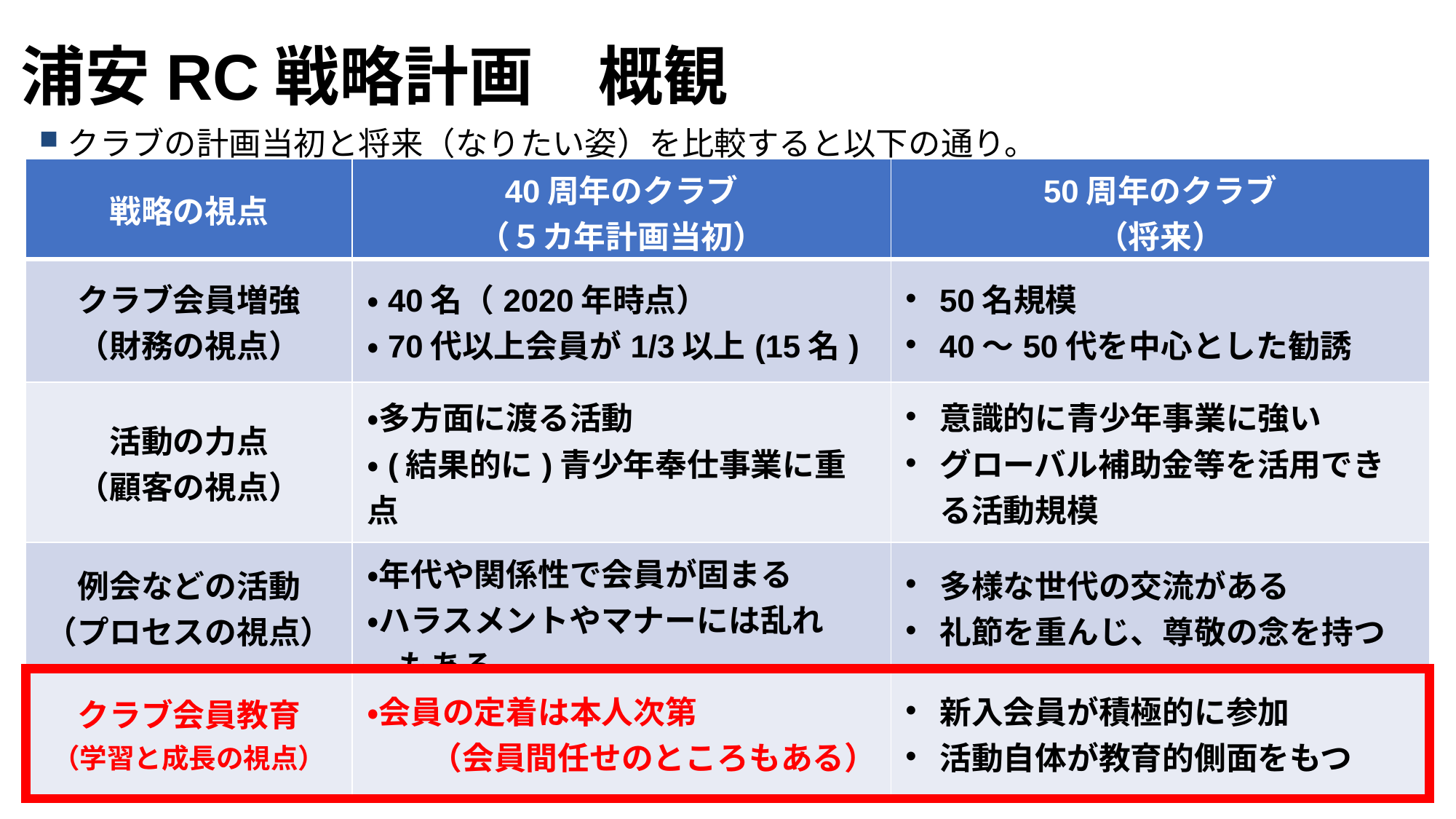

浦安RC戦略計画　概観
クラブの計画当初と将来（なりたい姿）を比較すると以下の通り。
| 戦略の視点 | 40周年のクラブ （５カ年計画当初） | 50周年のクラブ （将来） |
| --- | --- | --- |
| クラブ会員増強 （財務の視点） | ・40名（2020年時点） ・70代以上会員が1/3以上(15名) | 50名規模 40～50代を中心とした勧誘 |
| 活動の力点 （顧客の視点） | ・多方面に渡る活動 ・(結果的に)青少年奉仕事業に重点 | 意識的に青少年事業に強い グローバル補助金等を活用できる活動規模 |
| 例会などの活動 （プロセスの視点） | ・年代や関係性で会員が固まる ・ハラスメントやマナーには乱れ 　もある | 多様な世代の交流がある 礼節を重んじ、尊敬の念を持つ |
| クラブ会員教育 （学習と成長の視点） | ・会員の定着は本人次第 　　（会員間任せのところもある） | 新入会員が積極的に参加 活動自体が教育的側面をもつ |